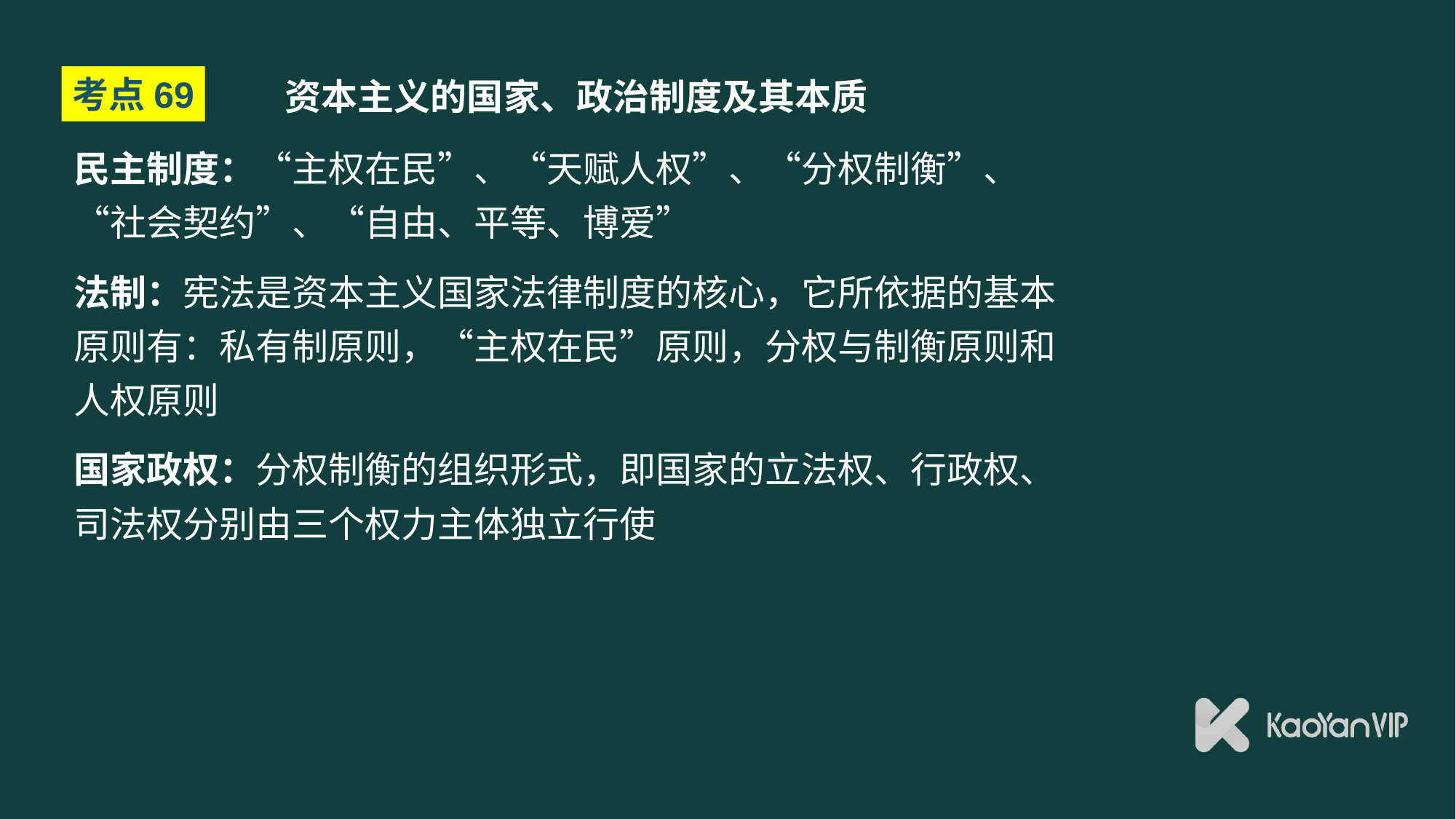

# 资本主义的国家、政治制度及其本质
考点69
民主制度：“主权在民”、“天赋人权”、“分权制衡”、“社会契约”、“自由、平等、博爱”
法制：宪法是资本主义国家法律制度的核心，它所依据的基本原则有：私有制原则，“主权在民”原则，分权与制衡原则和人权原则
国家政权：分权制衡的组织形式，即国家的立法权、行政权、司法权分别由三个权力主体独立行使